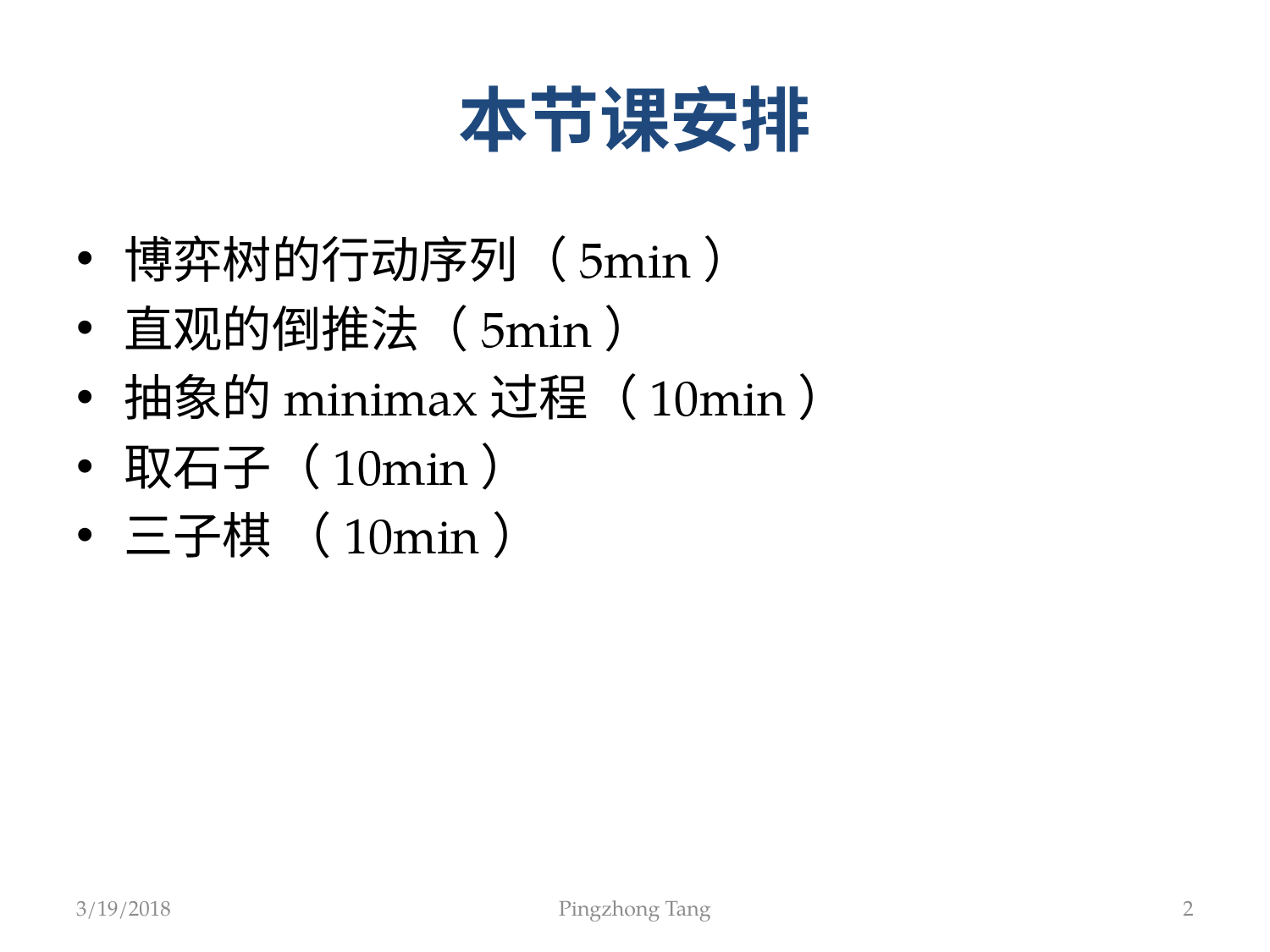

# 本节课安排
博弈树的行动序列（5min）
直观的倒推法（5min）
抽象的minimax过程（10min）
取石子（10min）
三子棋 （10min）

3/19/2018
Pingzhong Tang
2